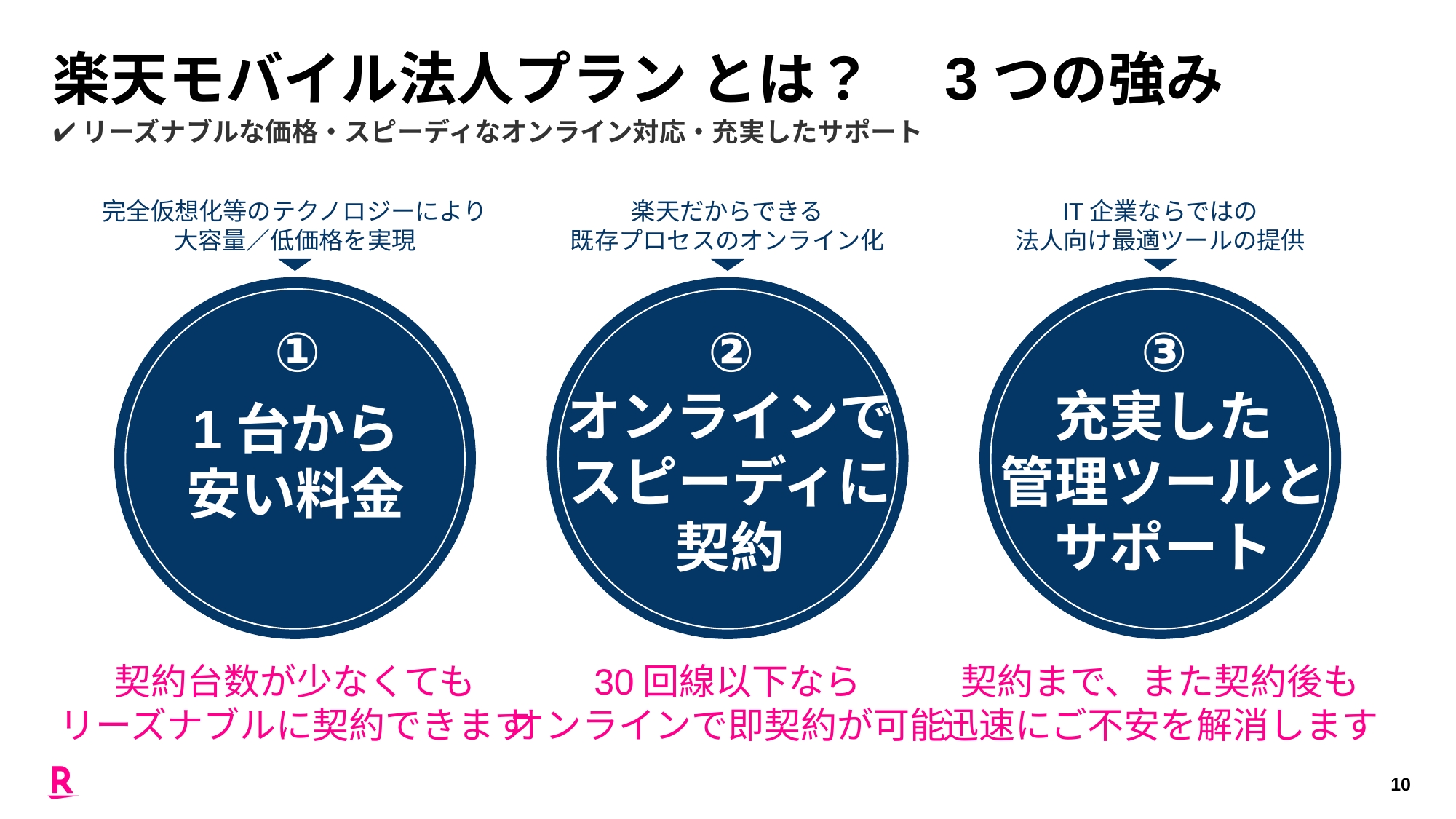

楽天モバイル法人プラン とは？　3つの強み
✔リーズナブルな価格・スピーディなオンライン対応・充実したサポート
完全仮想化等のテクノロジーにより
大容量／低価格を実現

①
1台から
安い料金
契約台数が少なくても
リーズナブルに契約できます
楽天だからできる
既存プロセスのオンライン化

②
30回線以下なら
オンラインで即契約が可能
IT企業ならではの
法人向け最適ツールの提供

③
契約まで、また契約後も
迅速にご不安を解消します
オンラインで
スピーディに
契約
充実した
管理ツールと
サポート